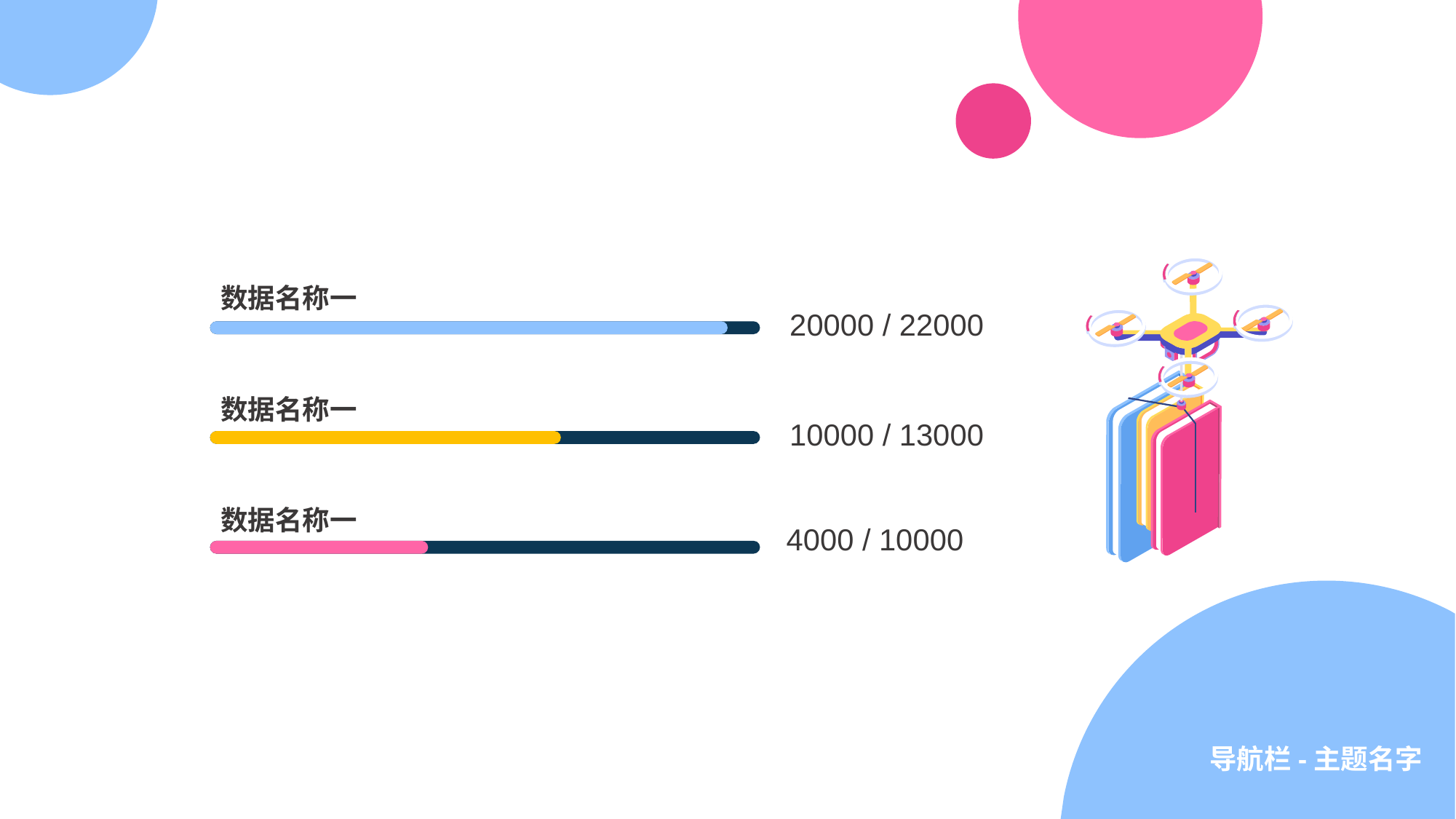

数据名称一
20000 / 22000

数据名称一
10000 / 13000

数据名称一
4000 / 10000

导航栏-主题名字